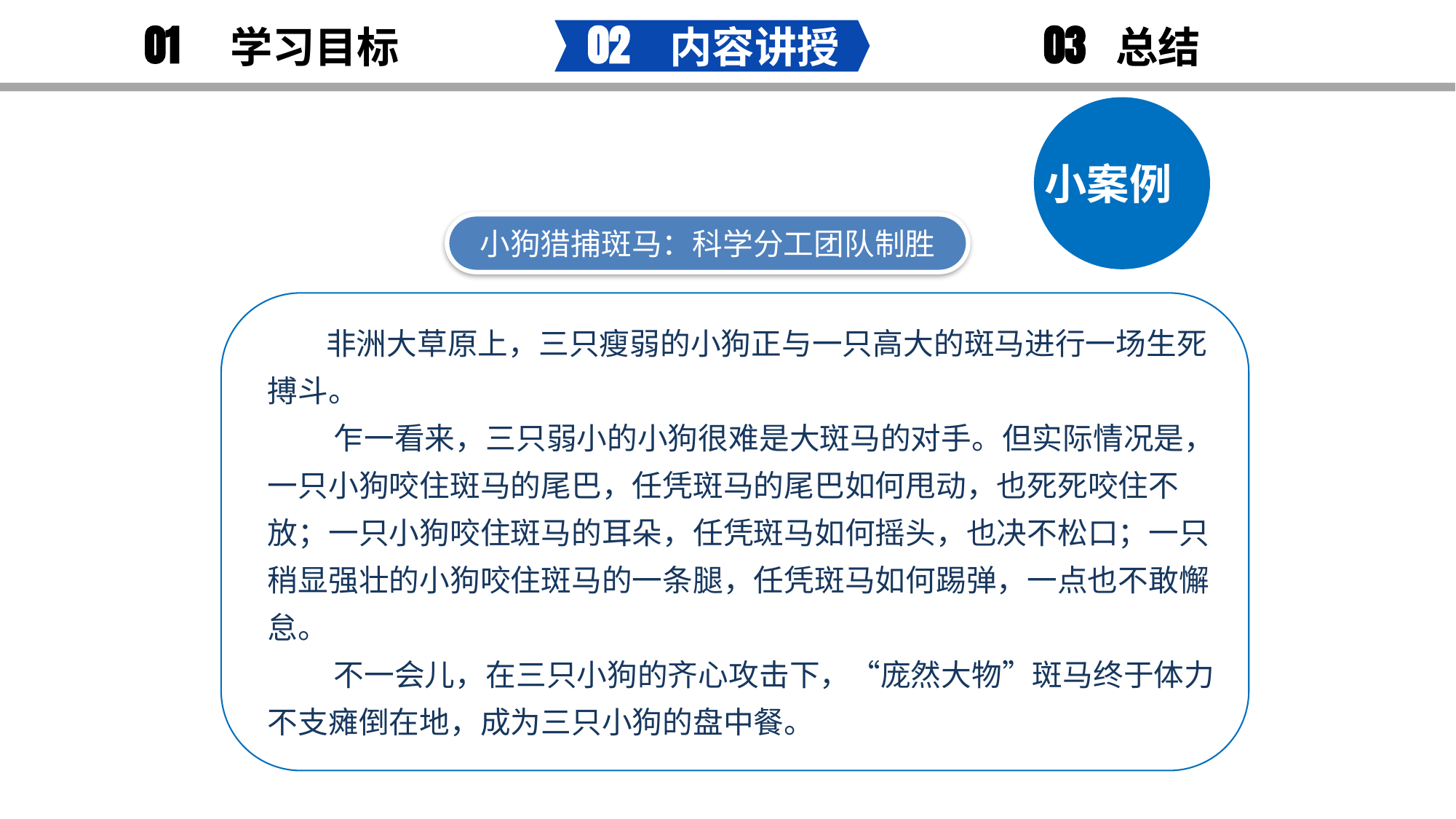

02   内容讲授
03  总结
01    学习目标

小案例
小狗猎捕斑马：科学分工团队制胜

     非洲大草原上，三只瘦弱的小狗正与一只高大的斑马进行一场生死搏斗。
    乍一看来，三只弱小的小狗很难是大斑马的对手。但实际情况是，一只小狗咬住斑马的尾巴，任凭斑马的尾巴如何甩动，也死死咬住不放；一只小狗咬住斑马的耳朵，任凭斑马如何摇头，也决不松口；一只稍显强壮的小狗咬住斑马的一条腿，任凭斑马如何踢弹，一点也不敢懈怠。
    不一会儿，在三只小狗的齐心攻击下，“庞然大物”斑马终于体力不支瘫倒在地，成为三只小狗的盘中餐。